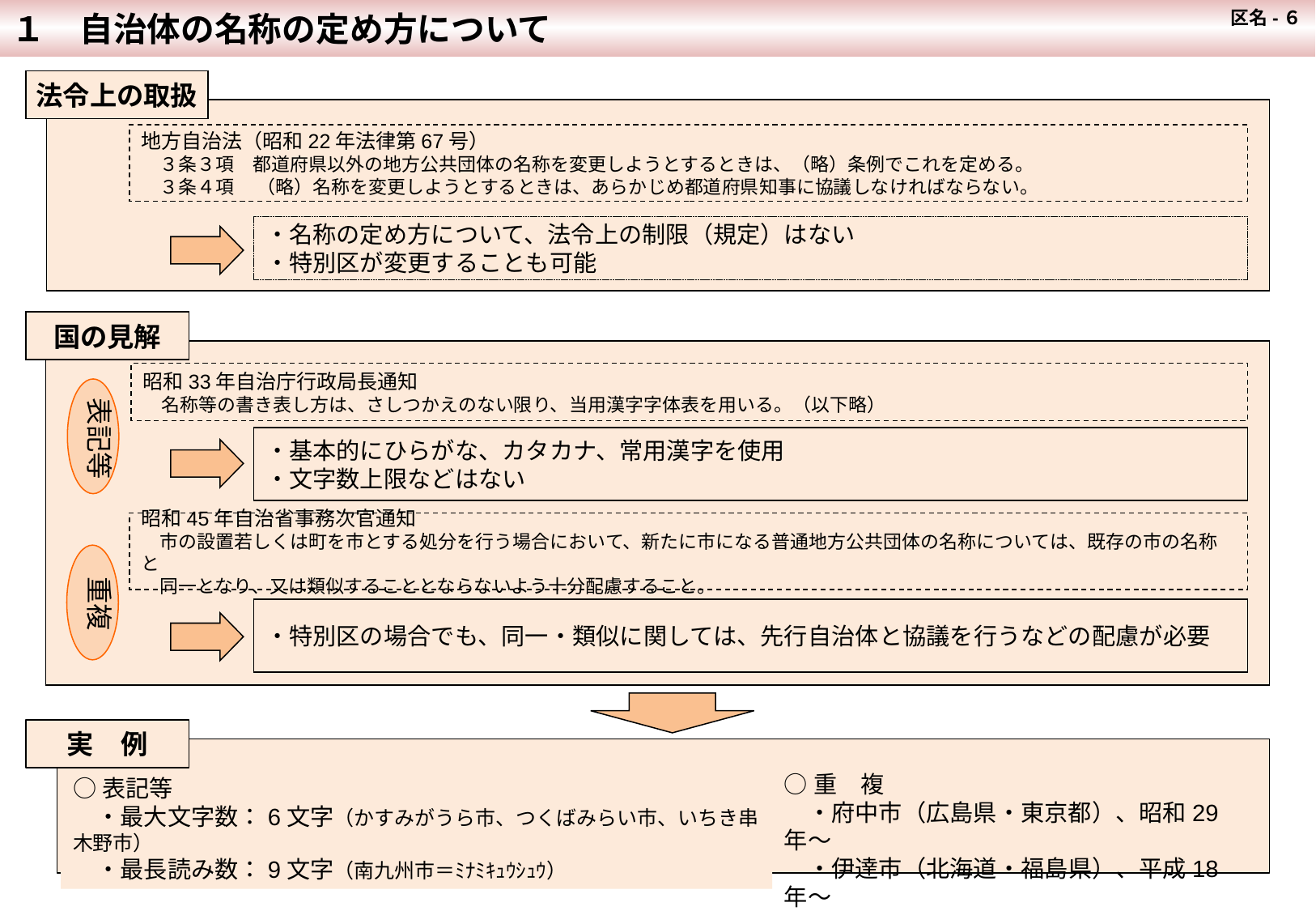

１　自治体の名称の定め方について
 区名-６
法令上の取扱

地方自治法（昭和22年法律第67号）
　３条３項　都道府県以外の地方公共団体の名称を変更しようとするときは、（略）条例でこれを定める。
　３条４項　 （略）名称を変更しようとするときは、あらかじめ都道府県知事に協議しなければならない。
・名称の定め方について、法令上の制限（規定）はない
・特別区が変更することも可能

国の見解

昭和33年自治庁行政局長通知
　名称等の書き表し方は、さしつかえのない限り、当用漢字字体表を用いる。（以下略）

表記等
・基本的にひらがな、カタカナ、常用漢字を使用
・文字数上限などはない

昭和45年自治省事務次官通知
　市の設置若しくは町を市とする処分を行う場合において、新たに市になる普通地方公共団体の名称については、既存の市の名称と
　同一となり、又は類似することとならないよう十分配慮すること。

重複
・特別区の場合でも、同一・類似に関しては、先行自治体と協議を行うなどの配慮が必要

実　例

○重　複
　・府中市（広島県・東京都）、昭和29年～
　・伊達市（北海道・福島県）、平成18年～
○表記等
　・最大文字数：6文字（かすみがうら市、つくばみらい市、いちき串木野市）
　・最長読み数：9文字（南九州市＝ﾐﾅﾐｷｭｳｼｭｳ）